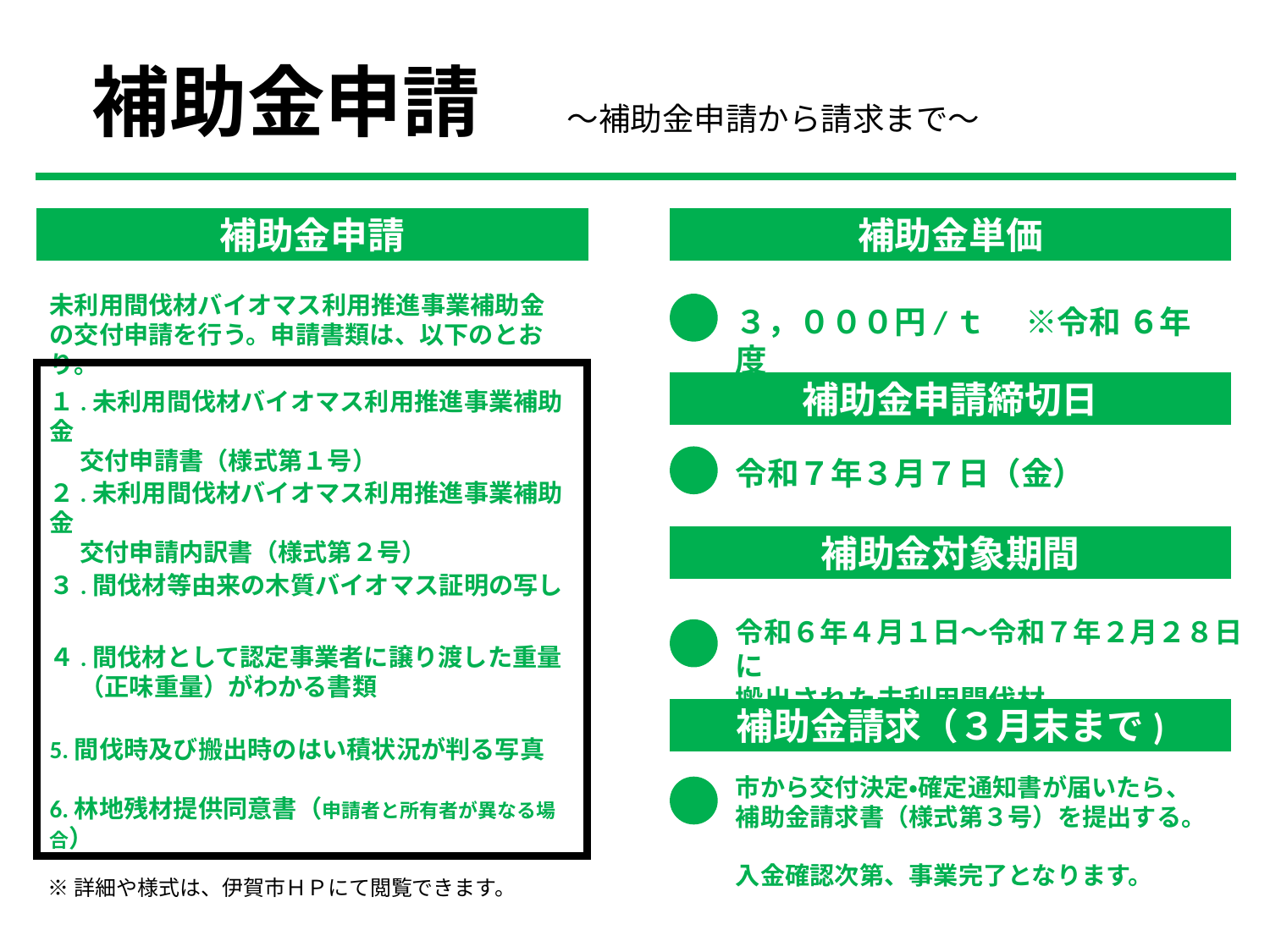

# 補助金申請　～補助金申請から請求まで～
補助金申請
補助金単価
未利用間伐材バイオマス利用推進事業補助金の交付申請を行う。申請書類は、以下のとおり。

３，０００円/ｔ 　※令和 ６年度

補助金申請締切日
１.未利用間伐材バイオマス利用推進事業補助金
　 交付申請書（様式第１号）
令和７年３月７日（金）

２.未利用間伐材バイオマス利用推進事業補助金
　 交付申請内訳書（様式第２号）
補助金対象期間
３.間伐材等由来の木質バイオマス証明の写し
令和６年４月１日～令和７年２月２８日に
搬出された未利用間伐材

４.間伐材として認定事業者に譲り渡した重量
　 （正味重量）がわかる書類
補助金請求（３月末まで)
5.間伐時及び搬出時のはい積状況が判る写真
市から交付決定・確定通知書が届いたら、
補助金請求書（様式第３号）を提出する。

入金確認次第、事業完了となります。

6.林地残材提供同意書（申請者と所有者が異なる場合）
※詳細や様式は、伊賀市ＨＰにて閲覧できます。